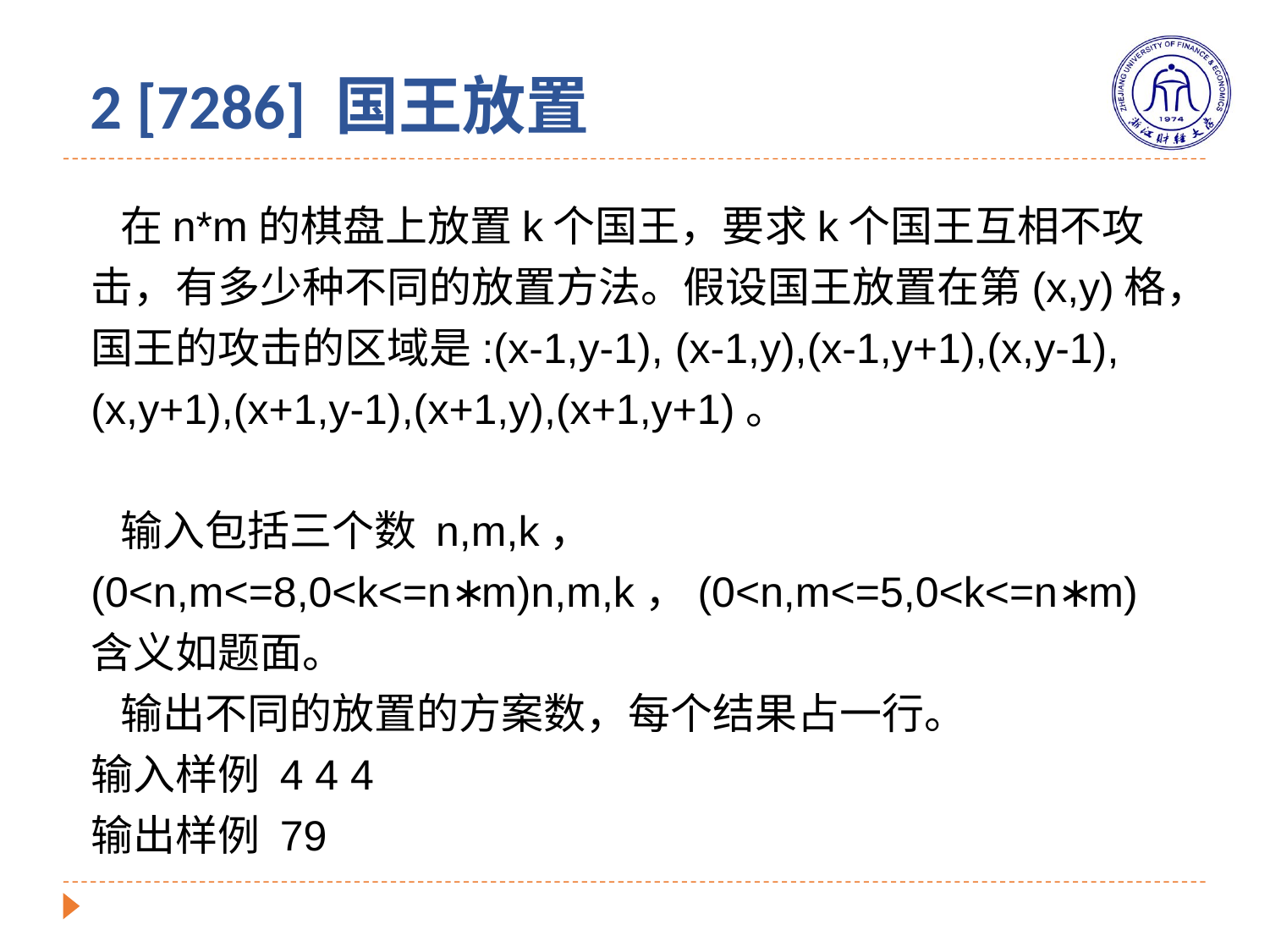

2 [7286] 国王放置
  在n*m的棋盘上放置k个国王，要求k个国王互相不攻击，有多少种不同的放置方法。假设国王放置在第(x,y)格，国王的攻击的区域是:(x-1,y-1), (x-1,y),(x-1,y+1),(x,y-1),(x,y+1),(x+1,y-1),(x+1,y),(x+1,y+1)。

  输入包括三个数 n,m,k，(0<n,m<=8,0<k<=n∗m)n,m,k，(0<n,m<=5,0<k<=n∗m) 含义如题面。
  输出不同的放置的方案数，每个结果占一行。
输入样例 4 4 4
输出样例 79
31